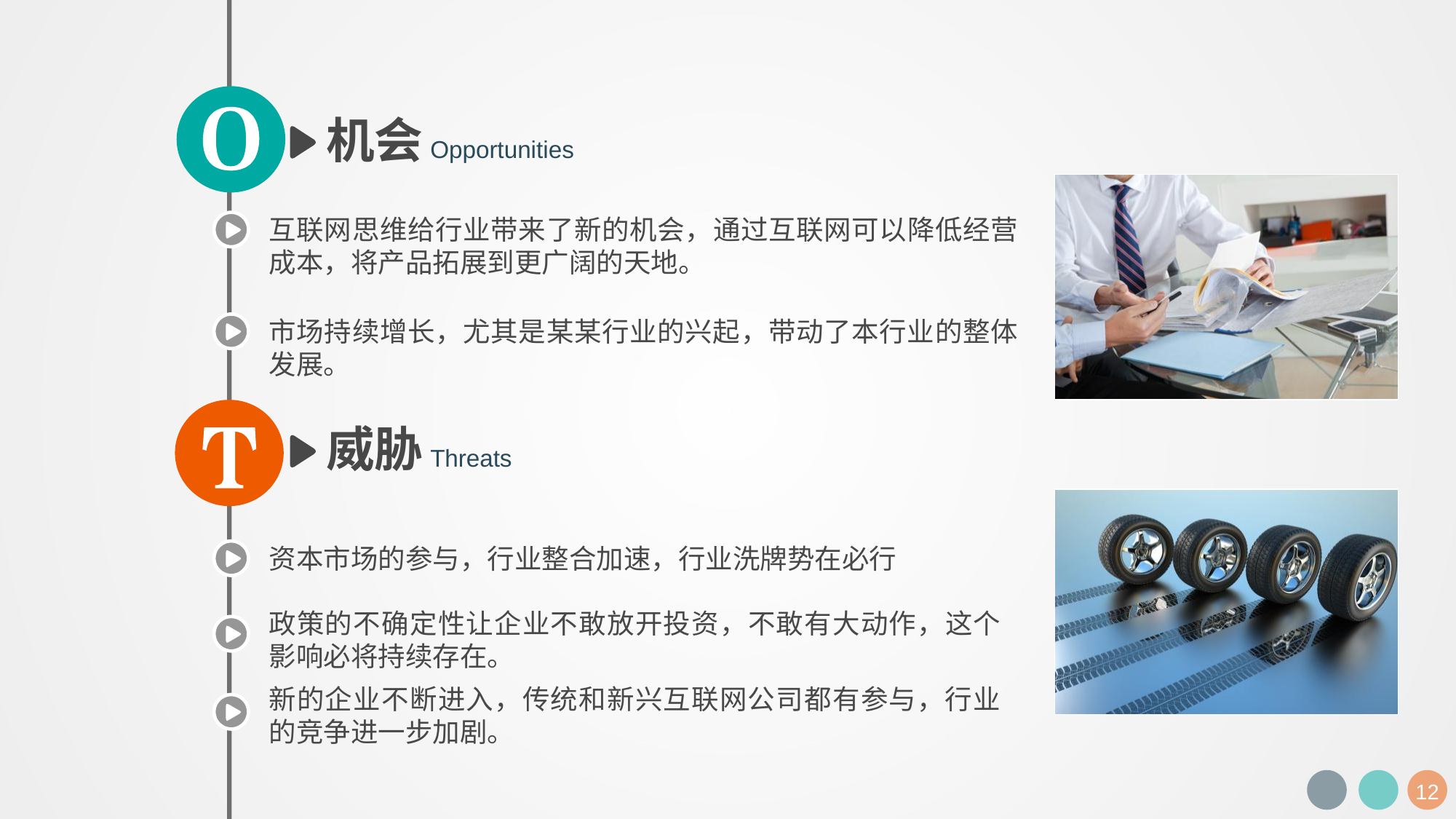

机会

Opportunities

互联网思维给行业带来了新的机会，通过互联网可以降低经营成本，将产品拓展到更广阔的天地。

市场持续增长，尤其是某某行业的兴起，带动了本行业的整体发展。

威胁

Threats

资本市场的参与，行业整合加速，行业洗牌势在必行

政策的不确定性让企业不敢放开投资，不敢有大动作，这个影响必将持续存在。

新的企业不断进入，传统和新兴互联网公司都有参与，行业的竞争进一步加剧。